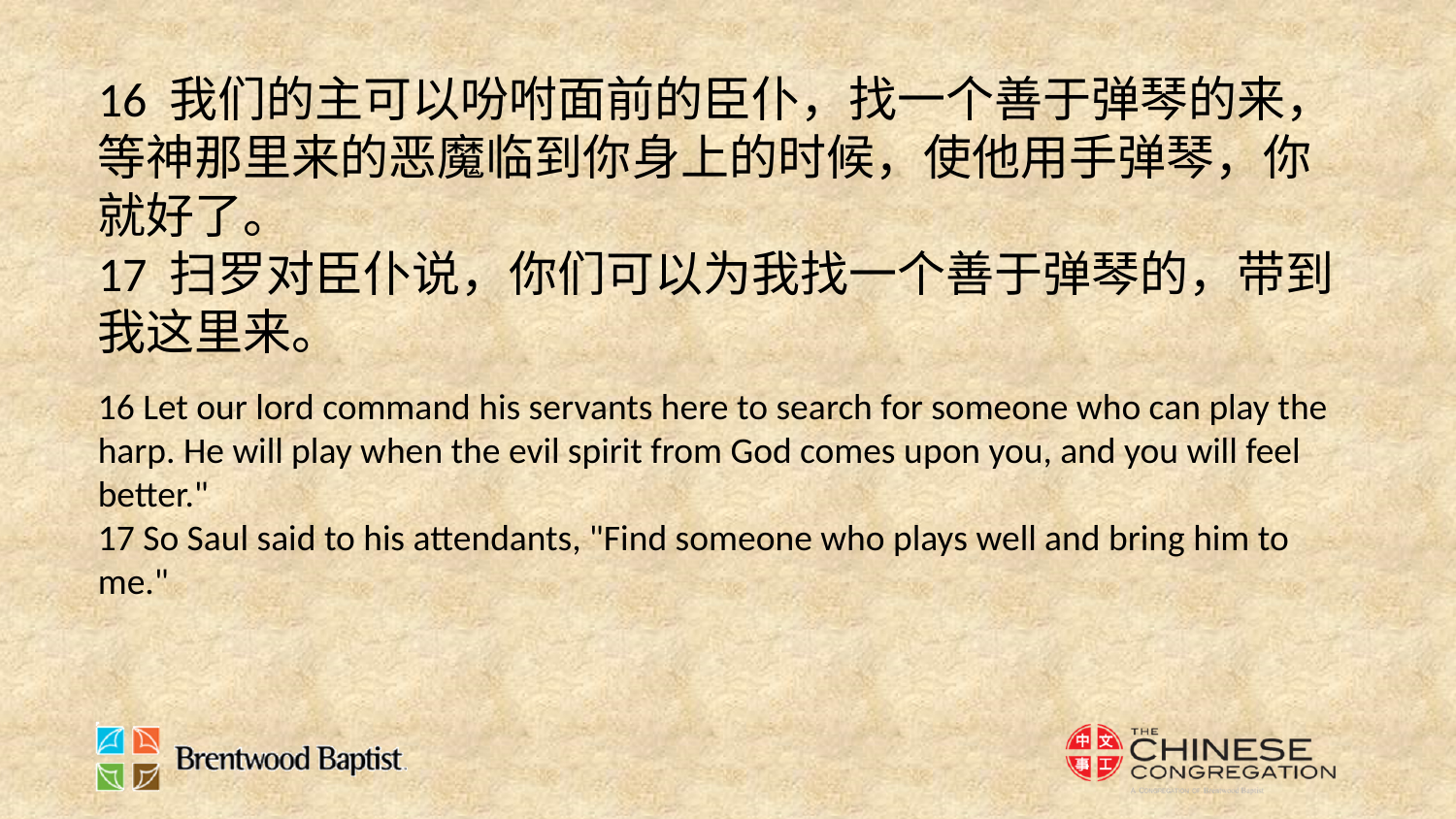

16 我们的主可以吩咐面前的臣仆，找一个善于弹琴的来，等神那里来的恶魔临到你身上的时候，使他用手弹琴，你就好了。
17 扫罗对臣仆说，你们可以为我找一个善于弹琴的，带到我这里来。

16 Let our lord command his servants here to search for someone who can play the harp. He will play when the evil spirit from God comes upon you, and you will feel better."
17 So Saul said to his attendants, "Find someone who plays well and bring him to me."